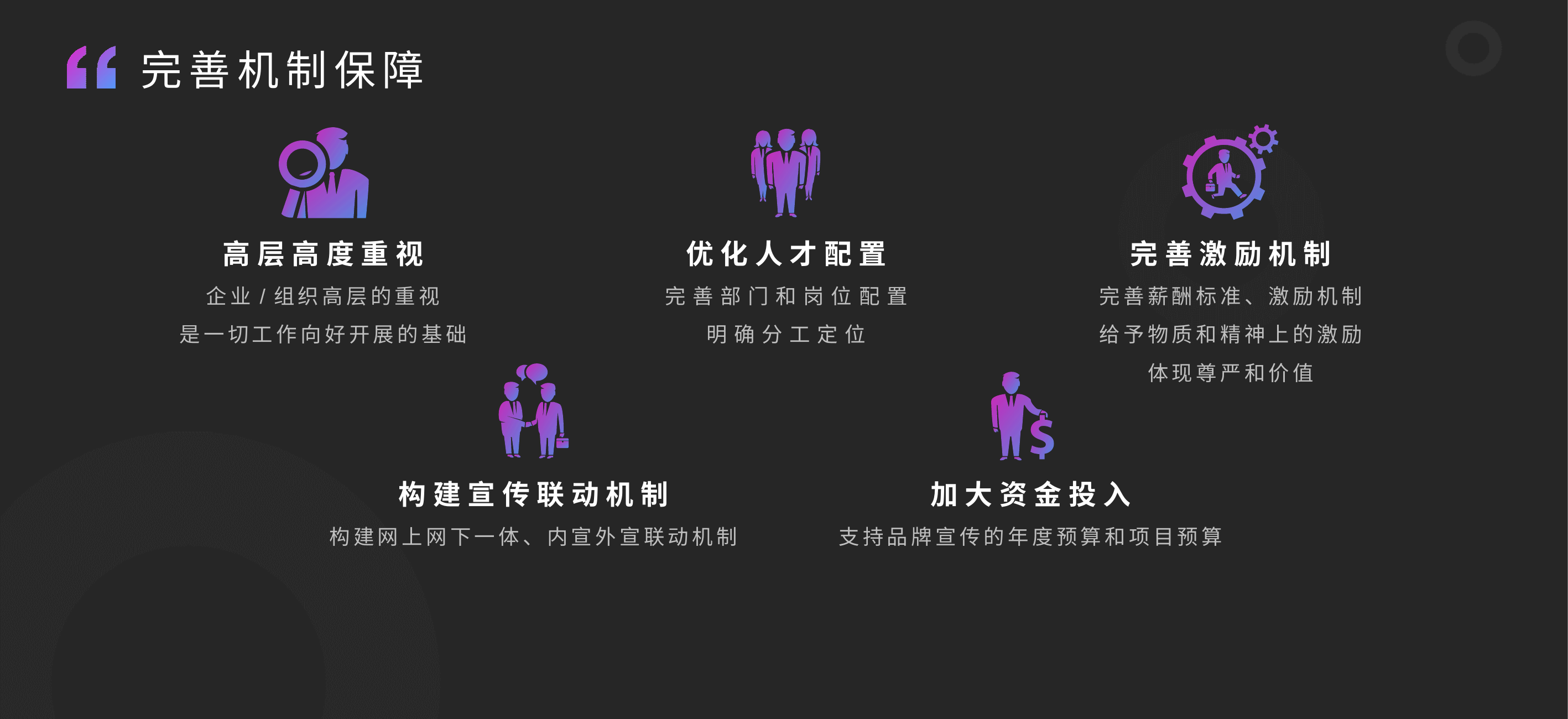

完善机制保障

高层高度重视
企业/组织高层的重视
是一切工作向好开展的基础
优化人才配置
完善部门和岗位配置
明确分工定位
完善激励机制
完善薪酬标准、激励机制
给予物质和精神上的激励
体现尊严和价值

构建宣传联动机制
构建网上网下一体、内宣外宣联动机制
加大资金投入
支持品牌宣传的年度预算和项目预算